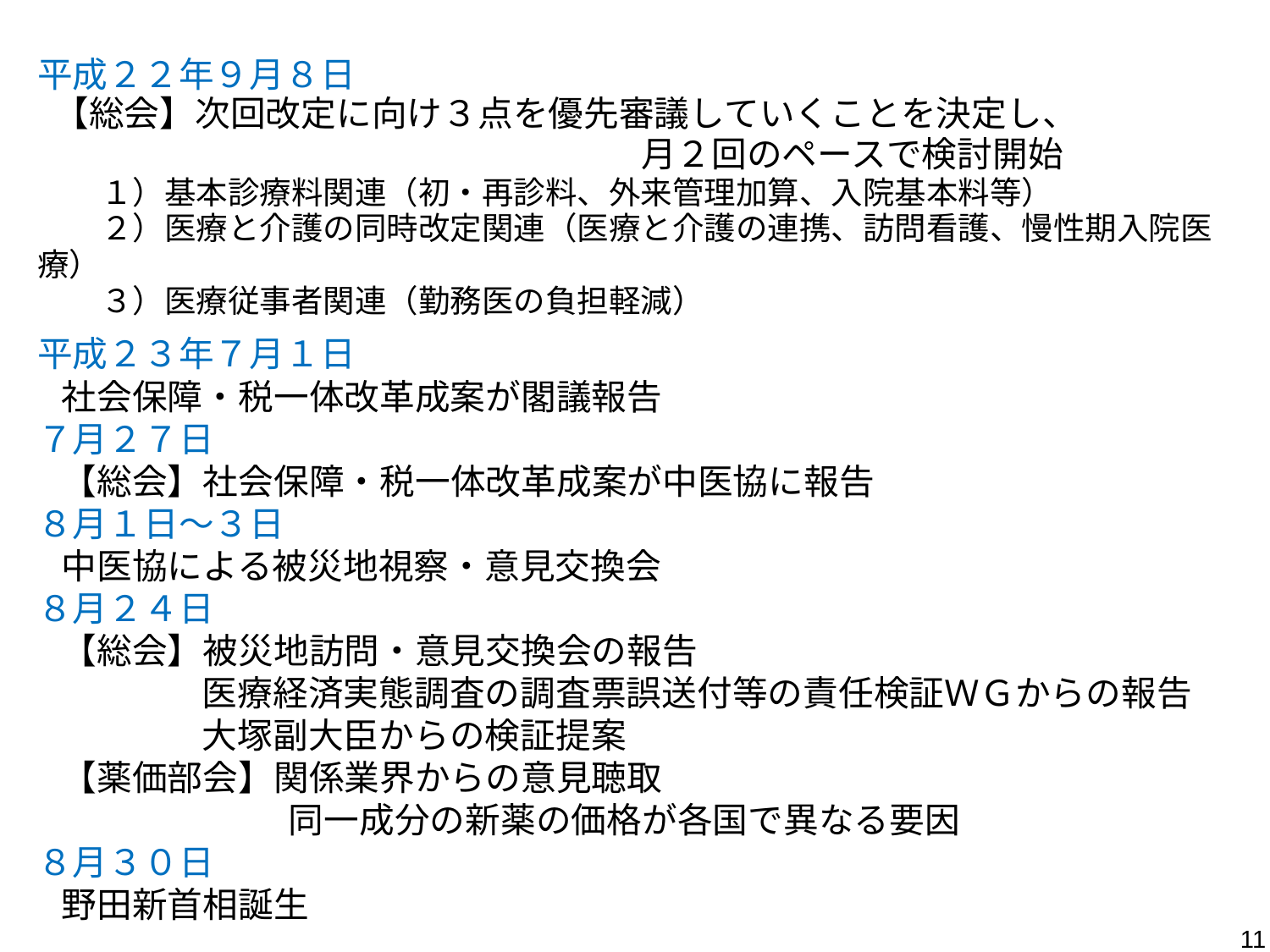

平成２２年９月８日
 【総会】次回改定に向け３点を優先審議していくことを決定し、
                                                                            月２回のペースで検討開始
　　１）基本診療料関連（初・再診料、外来管理加算、入院基本料等）
　　２）医療と介護の同時改定関連（医療と介護の連携、訪問看護、慢性期入院医療）
　　３）医療従事者関連（勤務医の負担軽減）
平成２３年７月１日
  社会保障・税一体改革成案が閣議報告
７月２７日
  【総会】社会保障・税一体改革成案が中医協に報告
８月１日～３日
  中医協による被災地視察・意見交換会
８月２４日
  【総会】被災地訪問・意見交換会の報告
　　　　   医療経済実態調査の調査票誤送付等の責任検証ＷＧからの報告
　　　　   大塚副大臣からの検証提案
  【薬価部会】関係業界からの意見聴取
　　　　 　　    同一成分の新薬の価格が各国で異なる要因
８月３０日
  野田新首相誕生
11